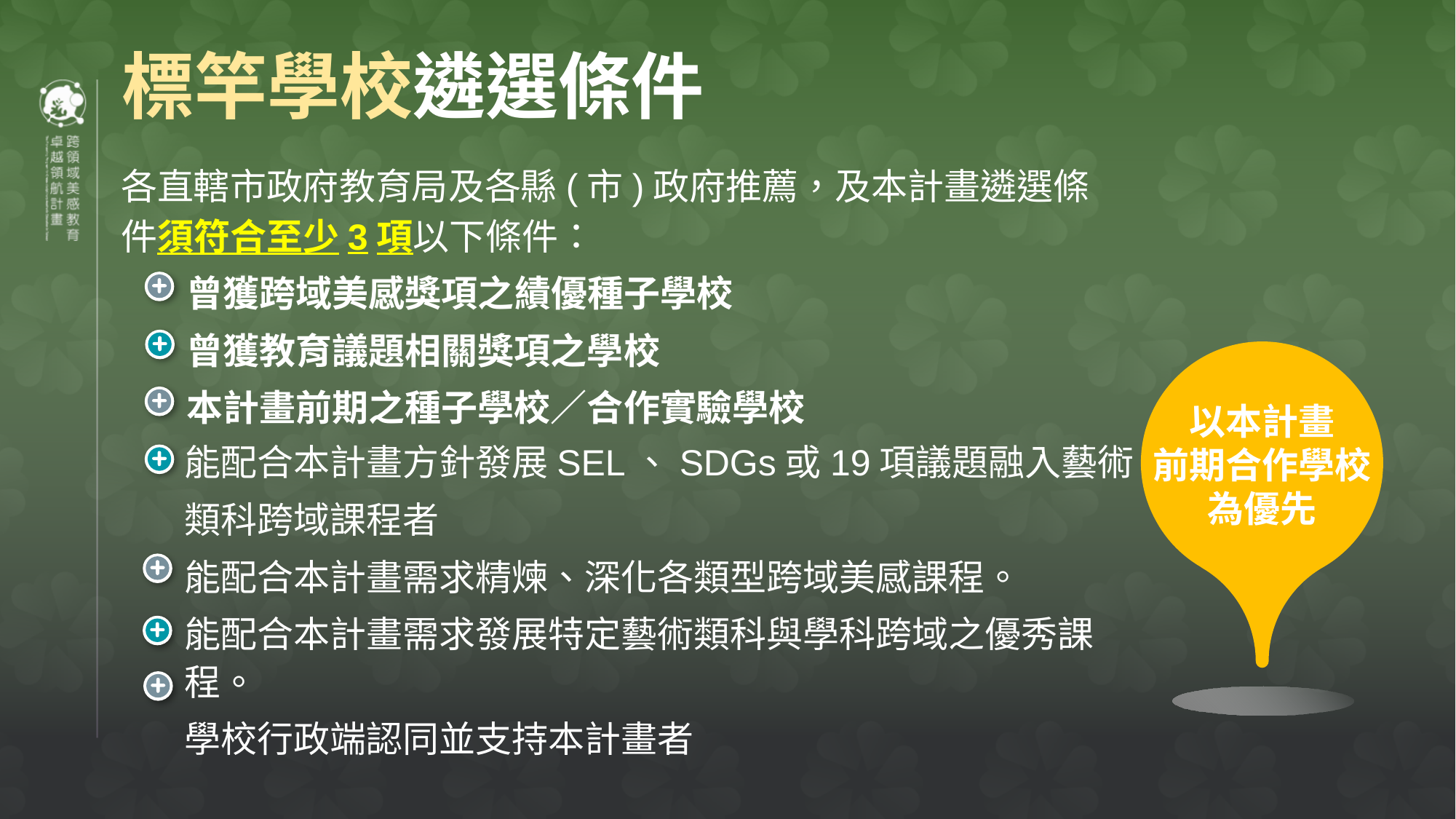

標竿學校遴選條件
各直轄市政府教育局及各縣(市)政府推薦，及本計畫遴選條件須符合至少3項以下條件：
       曾獲跨域美感獎項之績優種子學校
       曾獲教育議題相關獎項之學校
       本計畫前期之種子學校／合作實驗學校

以本計畫
前期合作學校為優先
能配合本計畫方針發展SEL、SDGs或19項議題融入藝術
類科跨域課程者
能配合本計畫需求精煉、深化各類型跨域美感課程。
能配合本計畫需求發展特定藝術類科與學科跨域之優秀課程。
學校行政端認同並支持本計畫者